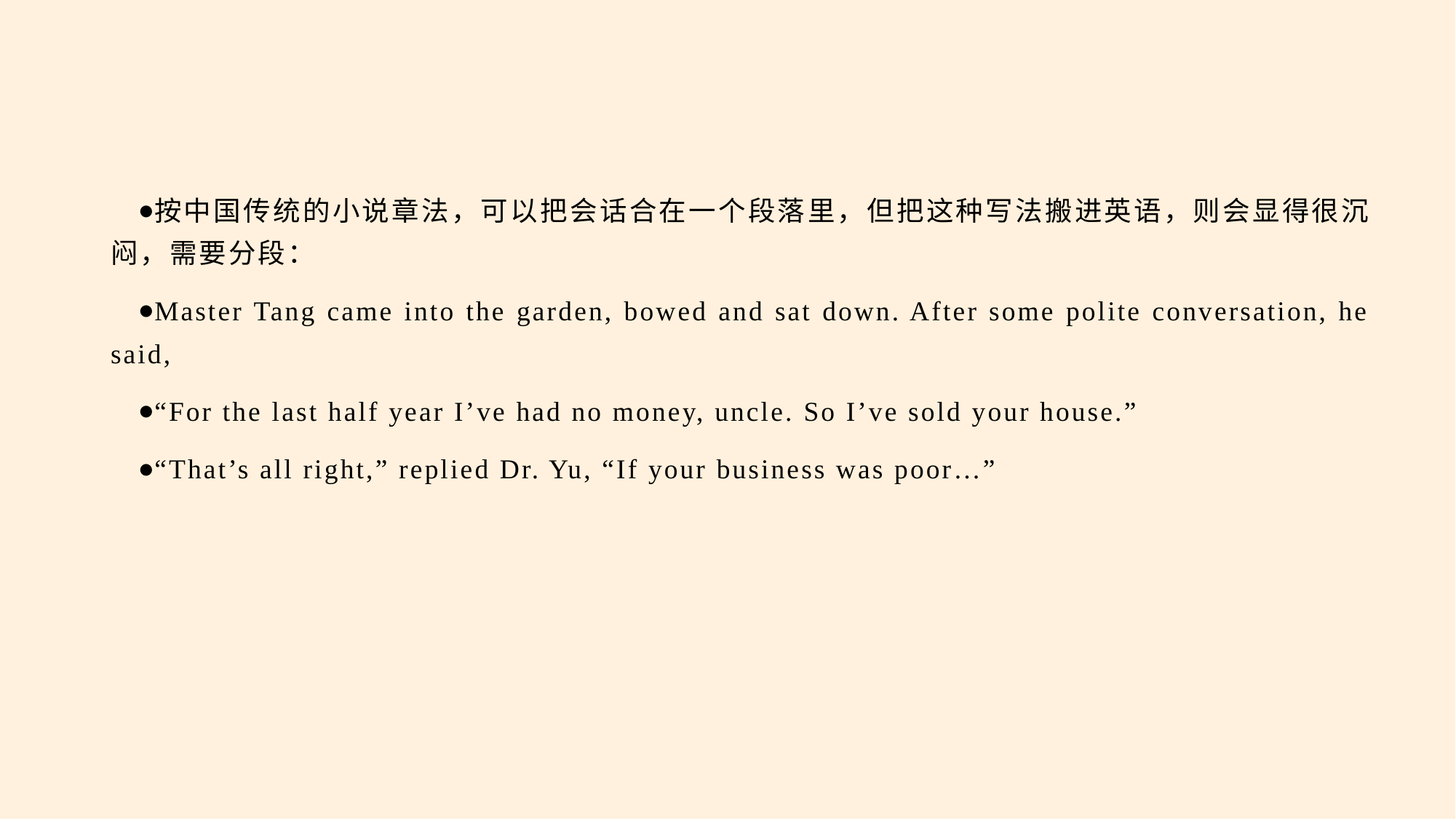

#
按中国传统的小说章法，可以把会话合在一个段落里，但把这种写法搬进英语，则会显得很沉闷，需要分段：
Master Tang came into the garden, bowed and sat down. After some polite conversation, he said,
“For the last half year I’ve had no money, uncle. So I’ve sold your house.”
“That’s all right,” replied Dr. Yu, “If your business was poor…”